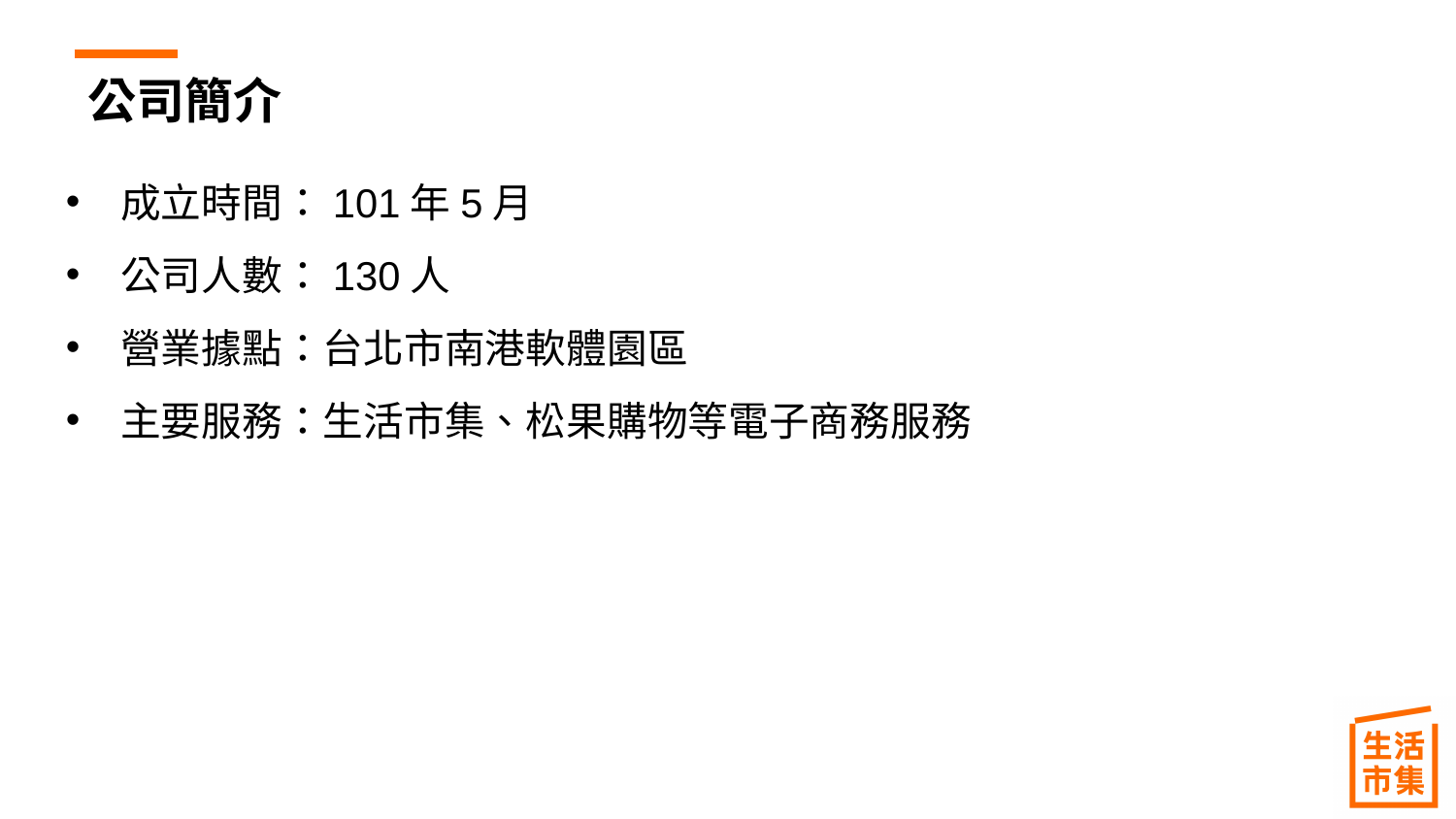

# 公司簡介
成立時間：101年5月
公司人數：130人
營業據點：台北市南港軟體園區
主要服務：生活市集、松果購物等電子商務服務